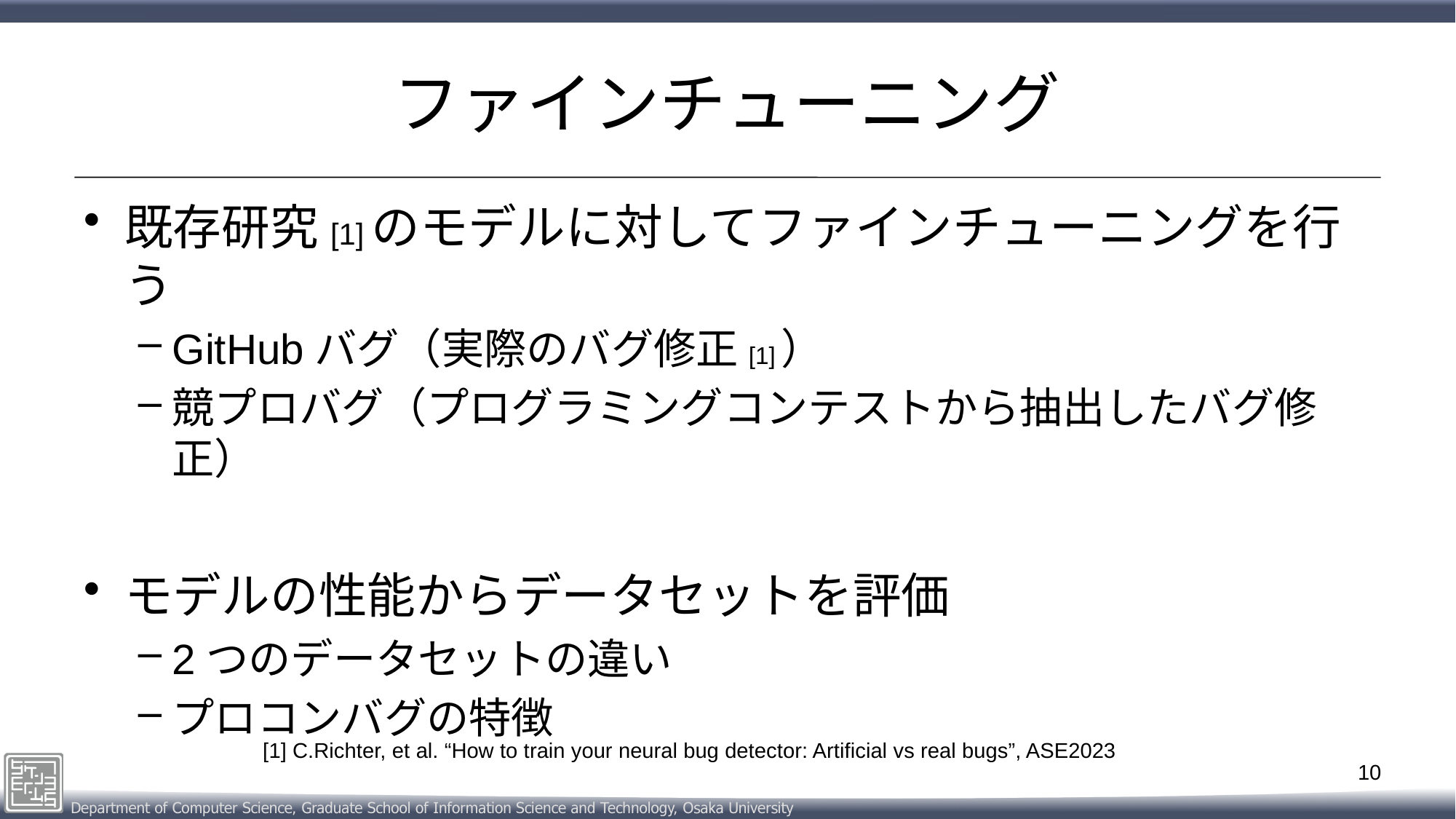

# ファインチューニング
既存研究[1]のモデルに対してファインチューニングを行う
GitHubバグ（実際のバグ修正[1]）
競プロバグ（プログラミングコンテストから抽出したバグ修正）

モデルの性能からデータセットを評価
2つのデータセットの違い
プロコンバグの特徴
[1] C.Richter, et al. “How to train your neural bug detector: Artificial vs real bugs”, ASE2023
10